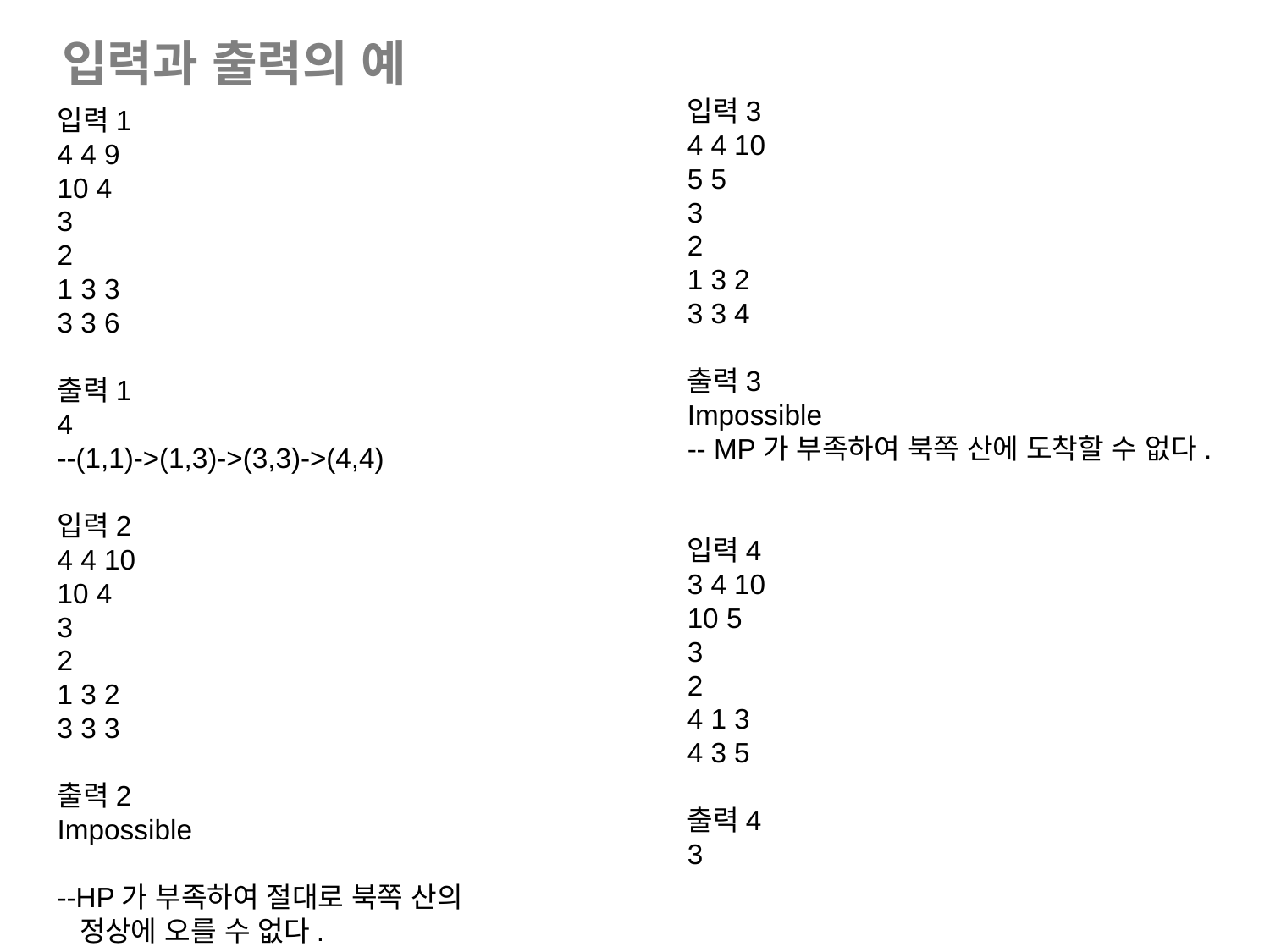

입력과 출력의 예
입력3
4 4 10
5 5
3
2
1 3 2
3 3 4

출력3
Impossible
-- MP가 부족하여 북쪽 산에 도착할 수 없다.

입력4
3 4 10
10 5
3
2
4 1 3
4 3 5

출력4
3
입력1
4 4 9
10 4
3
2
1 3 3
3 3 6

출력1
4
--(1,1)->(1,3)->(3,3)->(4,4)

입력2
4 4 10
10 4
3
2
1 3 2
3 3 3

출력2
Impossible

--HP가 부족하여 절대로 북쪽 산의
  정상에 오를 수 없다.